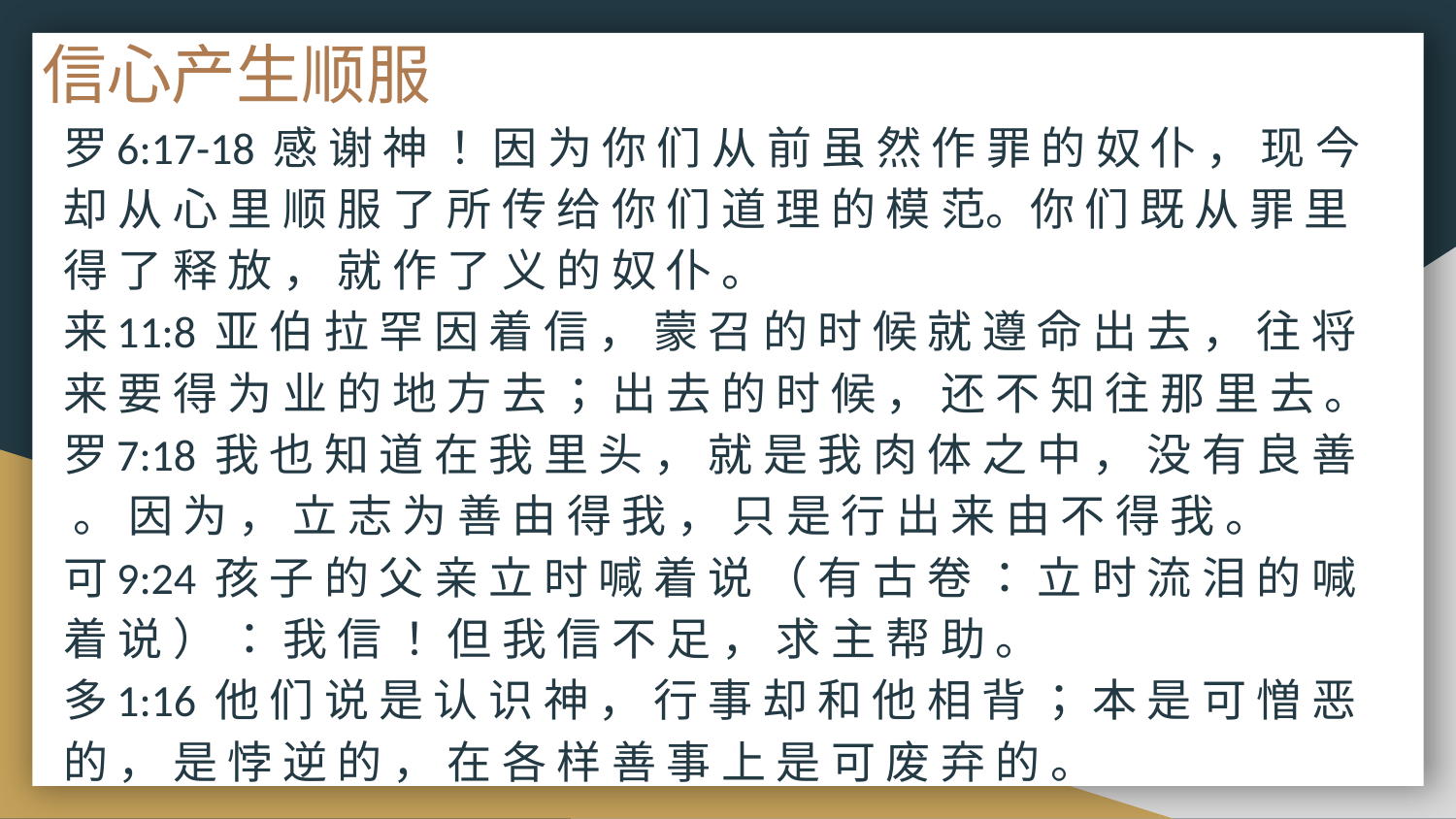

# 信心产生顺服
罗6:17-18 感 谢 神 ！ 因 为 你 们 从 前 虽 然 作 罪 的 奴 仆 ， 现 今 却 从 心 里 顺 服 了 所 传 给 你 们 道 理 的 模 范。你 们 既 从 罪 里 得 了 释 放 ， 就 作 了 义 的 奴 仆 。
来11:8 亚 伯 拉 罕 因 着 信 ， 蒙 召 的 时 候 就 遵 命 出 去 ， 往 将 来 要 得 为 业 的 地 方 去 ； 出 去 的 时 候 ， 还 不 知 往 那 里 去 。
罗7:18 我 也 知 道 在 我 里 头 ， 就 是 我 肉 体 之 中 ， 没 有 良 善 。 因 为 ， 立 志 为 善 由 得 我 ， 只 是 行 出 来 由 不 得 我 。
可9:24 孩 子 的 父 亲 立 时 喊 着 说 （ 有 古 卷 ： 立 时 流 泪 的 喊 着 说 ） ： 我 信 ！ 但 我 信 不 足 ， 求 主 帮 助 。
多1:16 他 们 说 是 认 识 神 ， 行 事 却 和 他 相 背 ； 本 是 可 憎 恶 的 ， 是 悖 逆 的 ， 在 各 样 善 事 上 是 可 废 弃 的 。